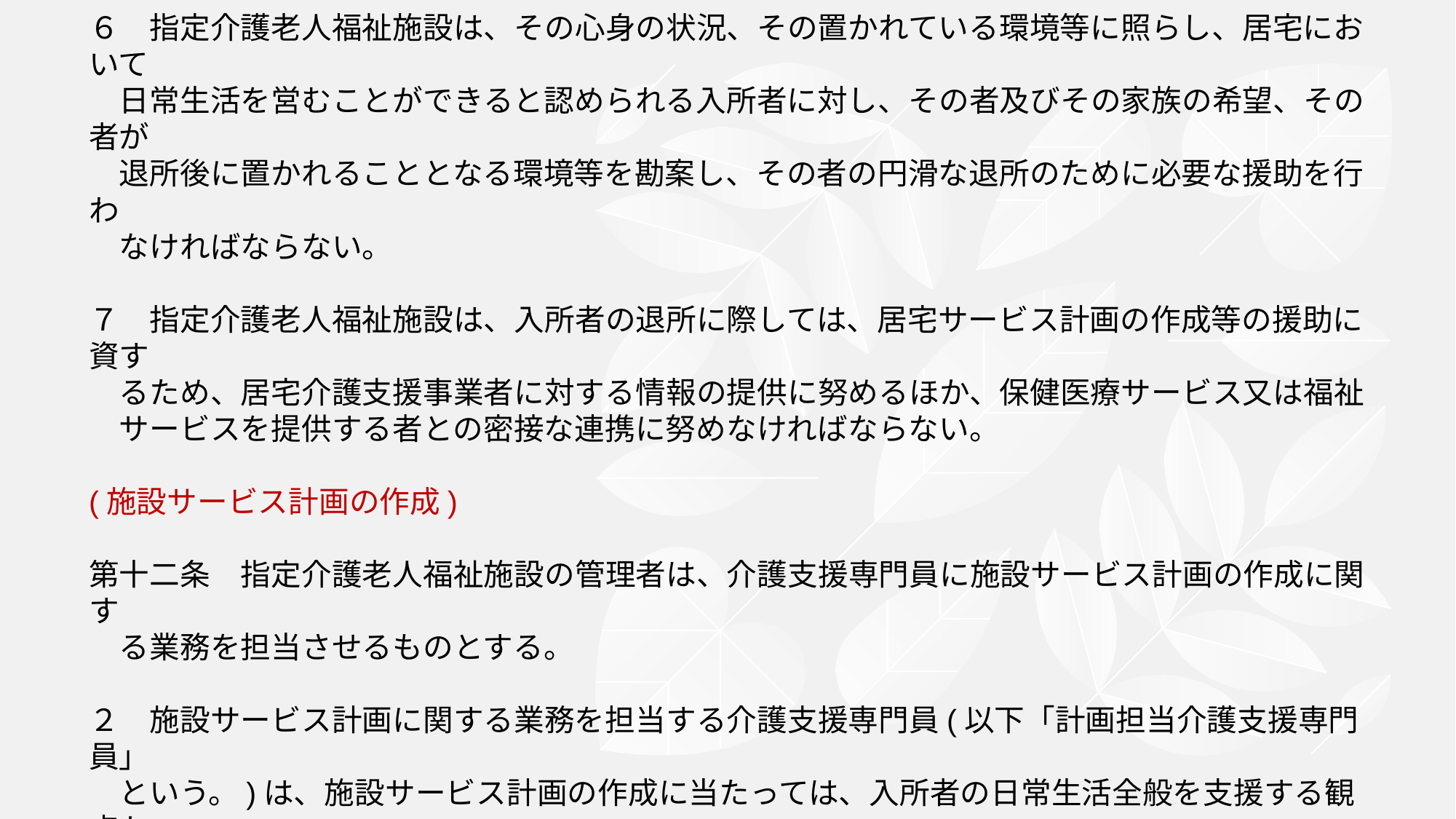

# ５　前項の検討に当たっては、生活相談員、介護職員、看護職員、介護支援専門員等の従業者の間 　で協議しなければならない。 ６　指定介護老人福祉施設は、その心身の状況、その置かれている環境等に照らし、居宅において 　日常生活を営むことができると認められる入所者に対し、その者及びその家族の希望、その者が 　退所後に置かれることとなる環境等を勘案し、その者の円滑な退所のために必要な援助を行わ 　なければならない。 ７　指定介護老人福祉施設は、入所者の退所に際しては、居宅サービス計画の作成等の援助に資す 　るため、居宅介護支援事業者に対する情報の提供に努めるほか、保健医療サービス又は福祉 　サービスを提供する者との密接な連携に努めなければならない。 (施設サービス計画の作成) 第十二条　指定介護老人福祉施設の管理者は、介護支援専門員に施設サービス計画の作成に関す 　る業務を担当させるものとする。 ２　施設サービス計画に関する業務を担当する介護支援専門員(以下「計画担当介護支援専門員」 　という。)は、施設サービス計画の作成に当たっては、入所者の日常生活全般を支援する観点か 　ら、当該地域の住民による自発的な活動によるサービス等の利用も含めて施設サービス計画上 　に位置付けるよう努めなければならない。